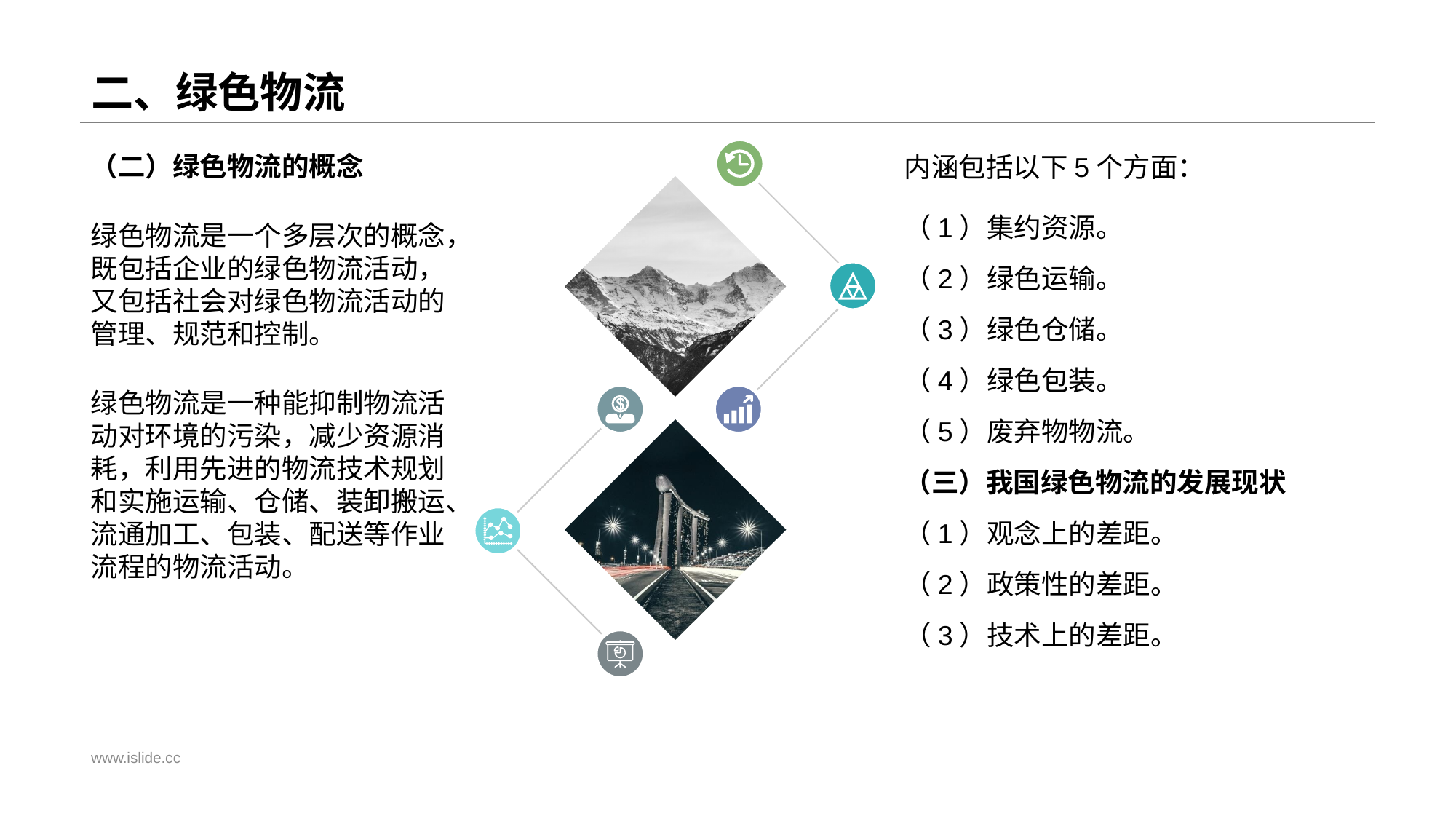

# 二、绿色物流

（二）绿色物流的概念
绿色物流是一个多层次的概念，既包括企业的绿色物流活动，又包括社会对绿色物流活动的管理、规范和控制。
绿色物流是一种能抑制物流活动对环境的污染，减少资源消耗，利用先进的物流技术规划和实施运输、仓储、装卸搬运、流通加工、包装、配送等作业流程的物流活动。
内涵包括以下5个方面：
（1）集约资源。
（2）绿色运输。
（3）绿色仓储。
（4）绿色包装。
（5）废弃物物流。
（三）我国绿色物流的发展现状
（1）观念上的差距。
（2）政策性的差距。
（3）技术上的差距。

www.islide.cc
6